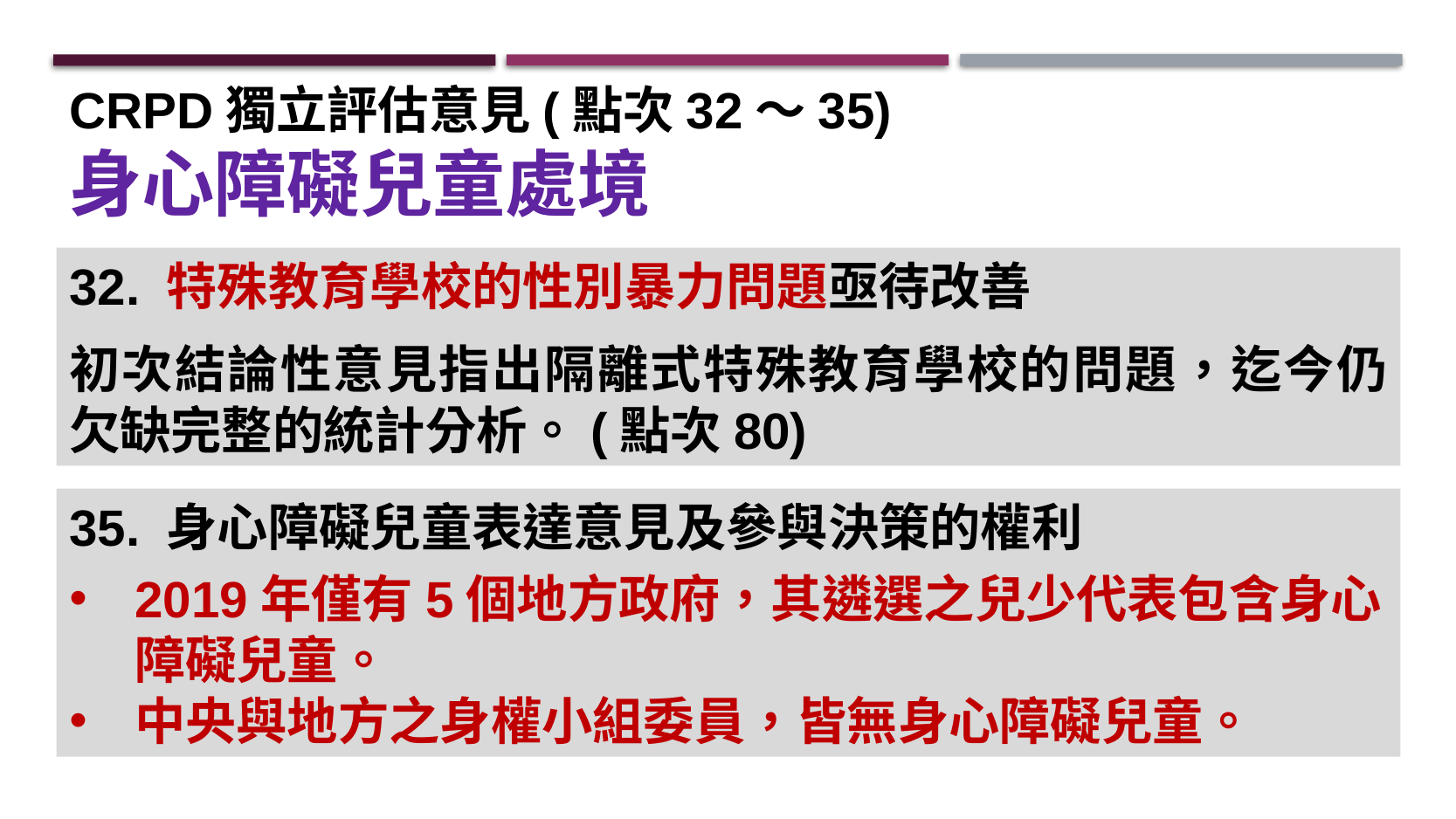

CRPD獨立評估意見(點次32～35)
身心障礙兒童處境
32. 特殊教育學校的性別暴力問題亟待改善
初次結論性意見指出隔離式特殊教育學校的問題，迄今仍欠缺完整的統計分析。(點次80)
35. 身心障礙兒童表達意見及參與決策的權利
2019年僅有5個地方政府，其遴選之兒少代表包含身心障礙兒童。
中央與地方之身權小組委員，皆無身心障礙兒童。